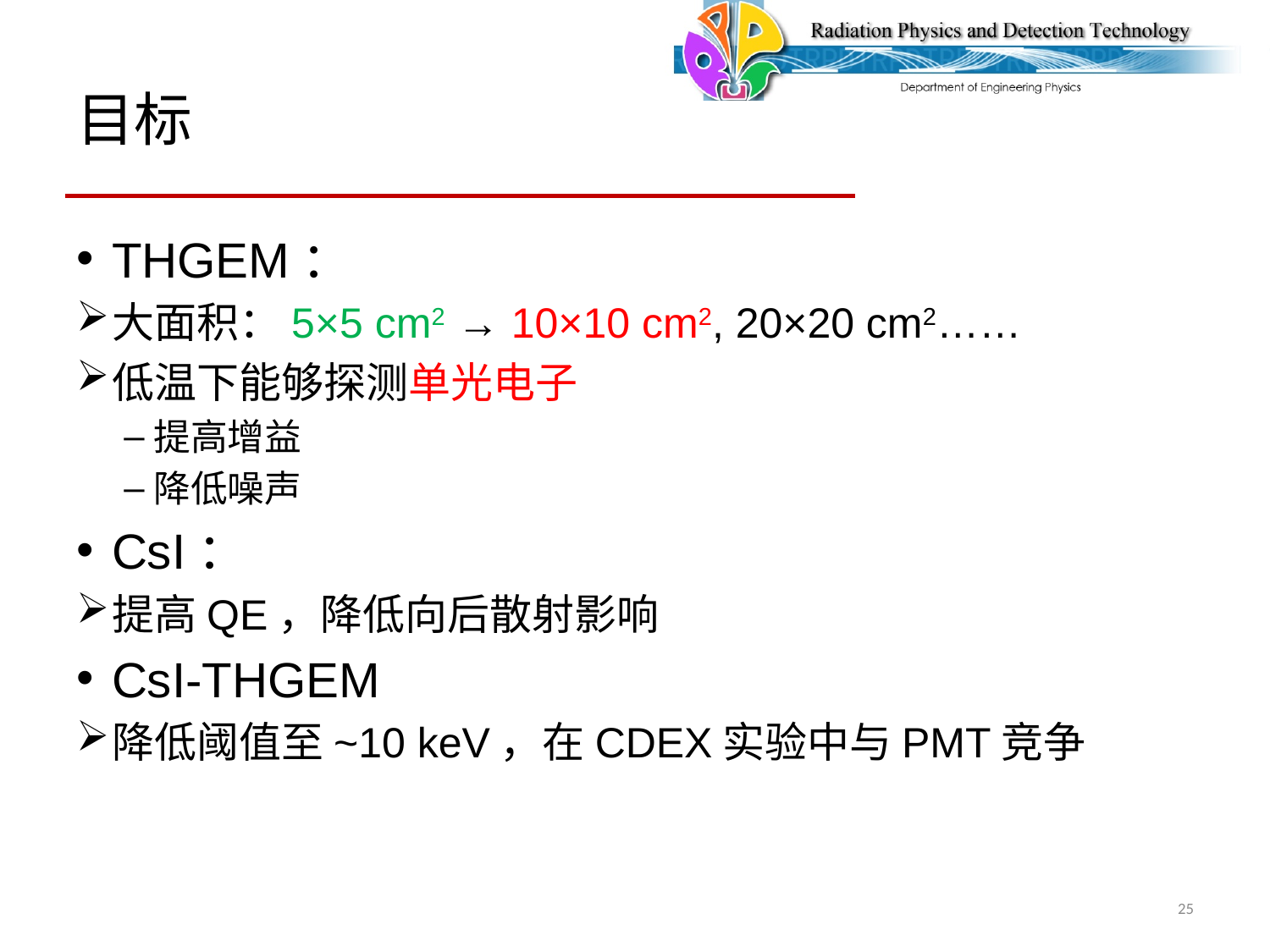

# 目标
THGEM：
大面积：5×5 cm2 → 10×10 cm2, 20×20 cm2……
低温下能够探测单光电子
提高增益
降低噪声
CsI：
提高QE，降低向后散射影响
CsI-THGEM
降低阈值至~10 keV，在CDEX实验中与PMT竞争
25